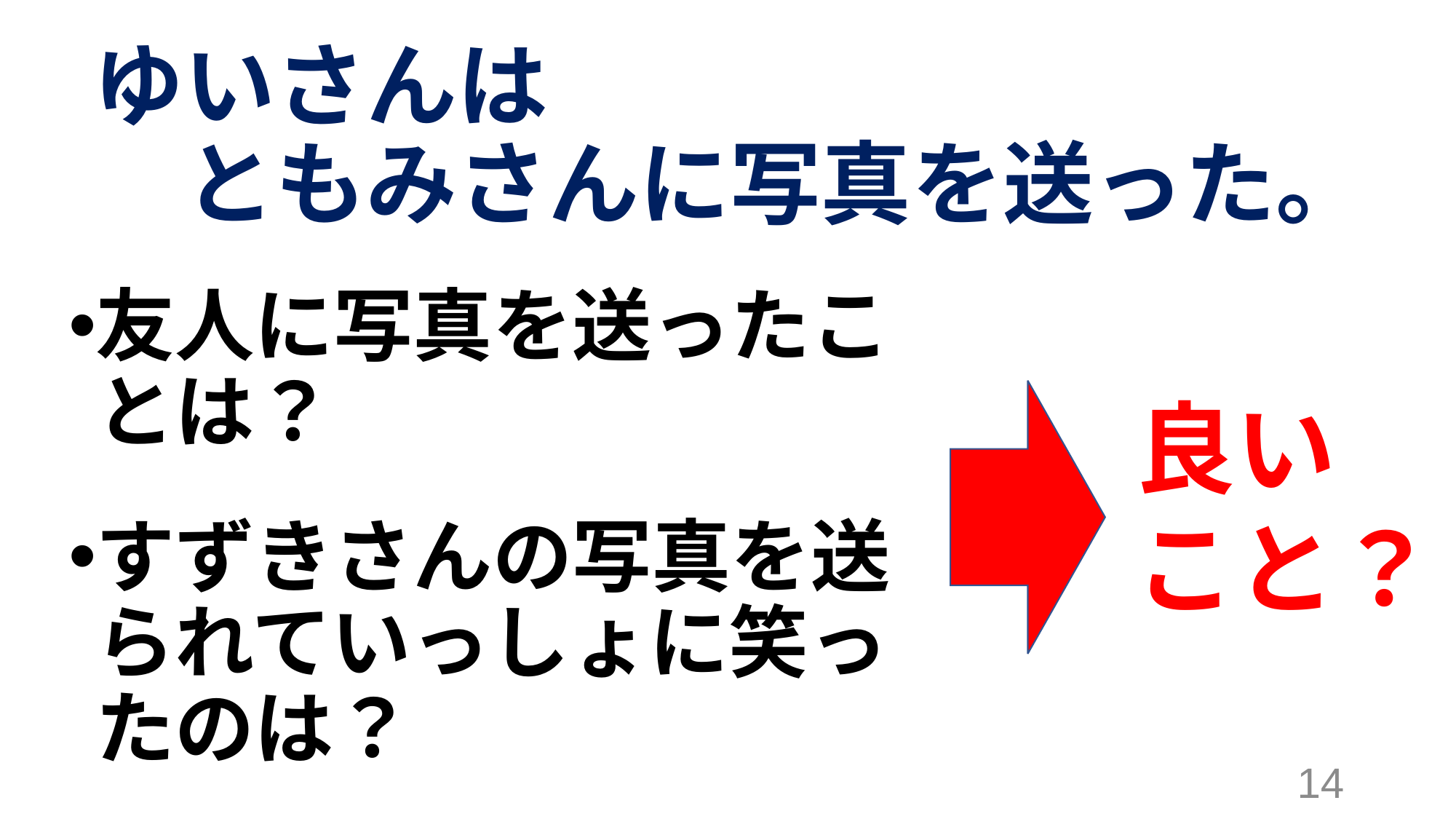

# ゆいさんは
　ともみさんに写真を送った。
友人に写真を送ったことは？

すずきさんの写真を送られていっしょに笑ったのは？

良い
こと？
14